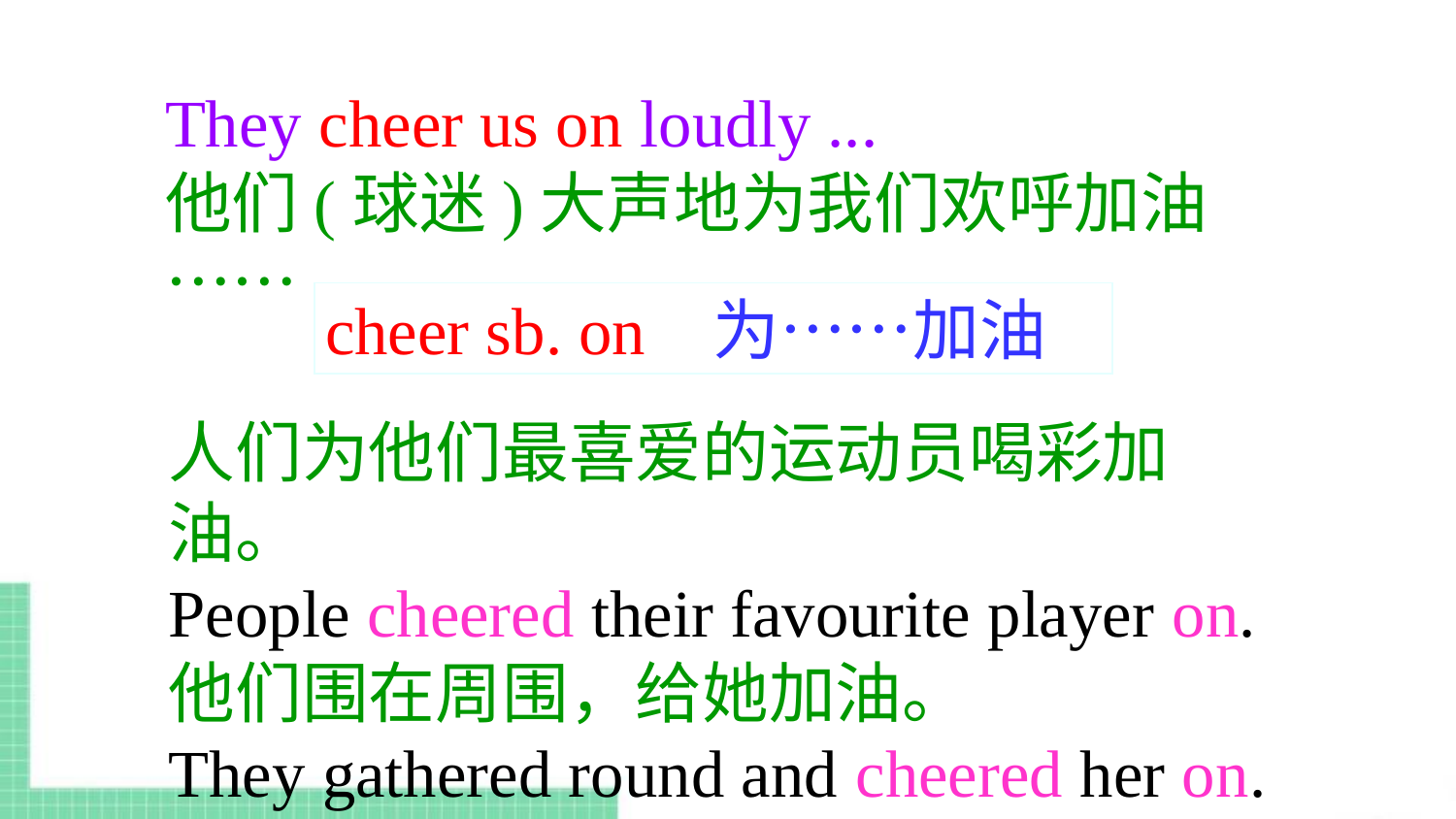

They cheer us on loudly ...
他们(球迷)大声地为我们欢呼加油……
cheer sb. on   为……加油
人们为他们最喜爱的运动员喝彩加油。
People cheered their favourite player on.
他们围在周围，给她加油。
They gathered round and cheered her on.